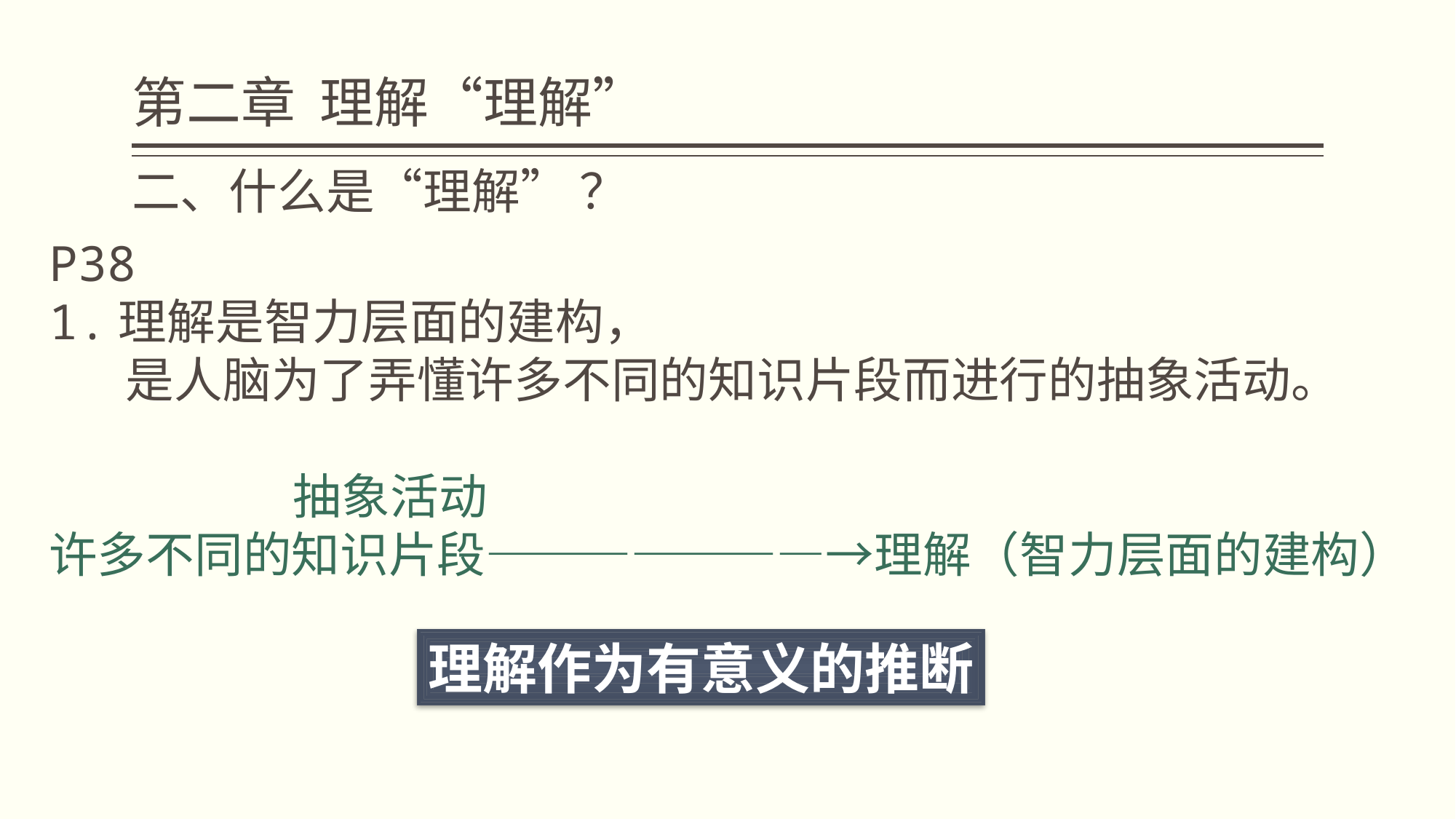

# 第二章  理解“理解”
二、什么是“理解” ？
P38
1.理解是智力层面的建构，
      是人脑为了弄懂许多不同的知识片段而进行的抽象活动。

                     抽象活动
许多不同的知识片段———————→理解（智力层面的建构）
理解作为有意义的推断